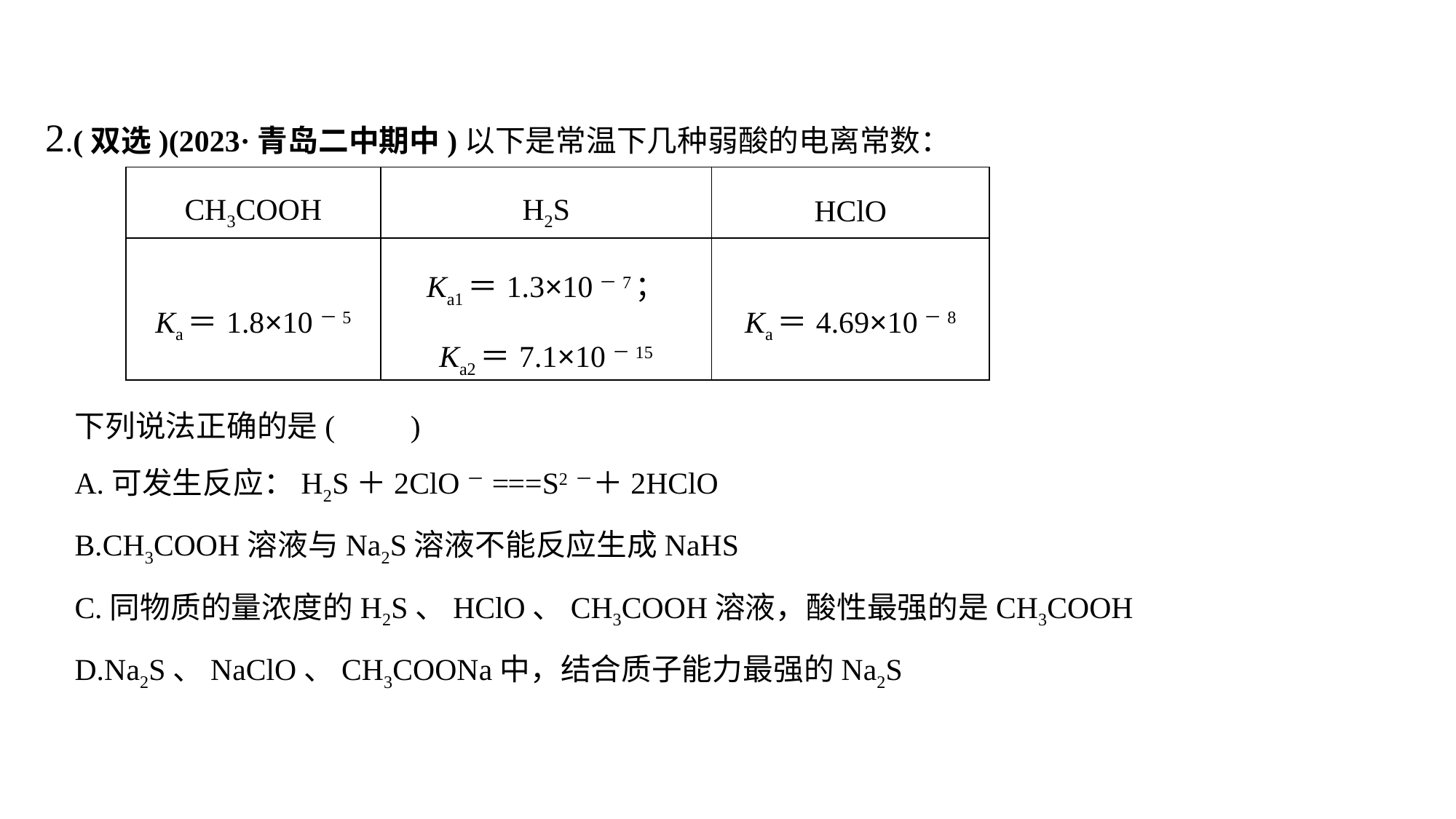

2.(双选)(2023·青岛二中期中)以下是常温下几种弱酸的电离常数：
| CH3COOH | H2S | HClO |
| --- | --- | --- |
| Ka＝1.8×10－5 | Ka1＝1.3×10－7； Ka2＝7.1×10－15 | Ka＝4.69×10－8 |
下列说法正确的是(　　)
A.可发生反应：H2S＋2ClO－===S2－＋2HClO
B.CH3COOH溶液与Na2S溶液不能反应生成NaHS
C.同物质的量浓度的H2S、HClO、CH3COOH溶液，酸性最强的是CH3COOH
D.Na2S、NaClO、CH3COONa中，结合质子能力最强的Na2S